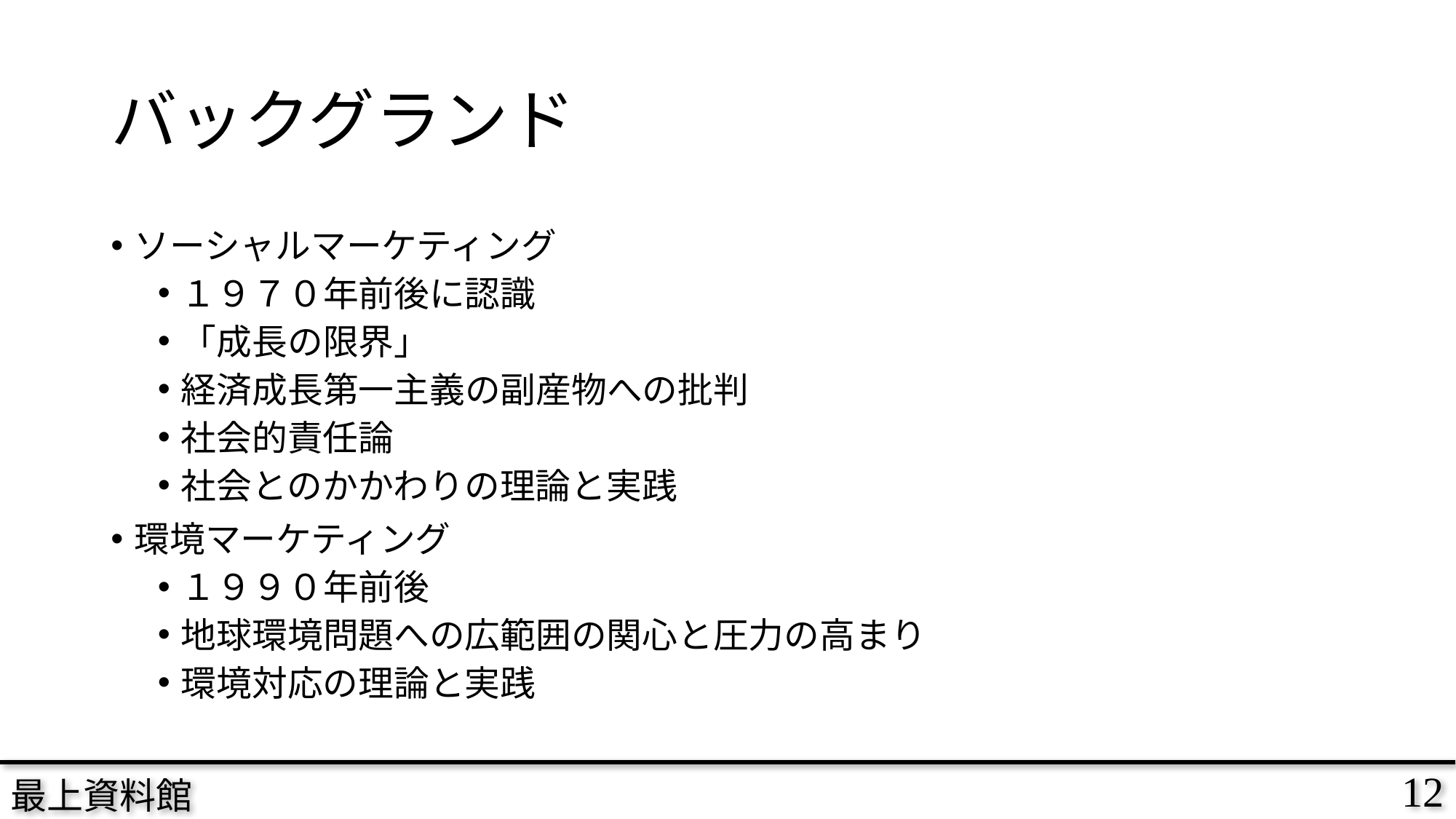

# バックグランド
ソーシャルマーケティング
１９７０年前後に認識
「成長の限界」
経済成長第一主義の副産物への批判
社会的責任論
社会とのかかわりの理論と実践
環境マーケティング
１９９０年前後
地球環境問題への広範囲の関心と圧力の高まり
環境対応の理論と実践